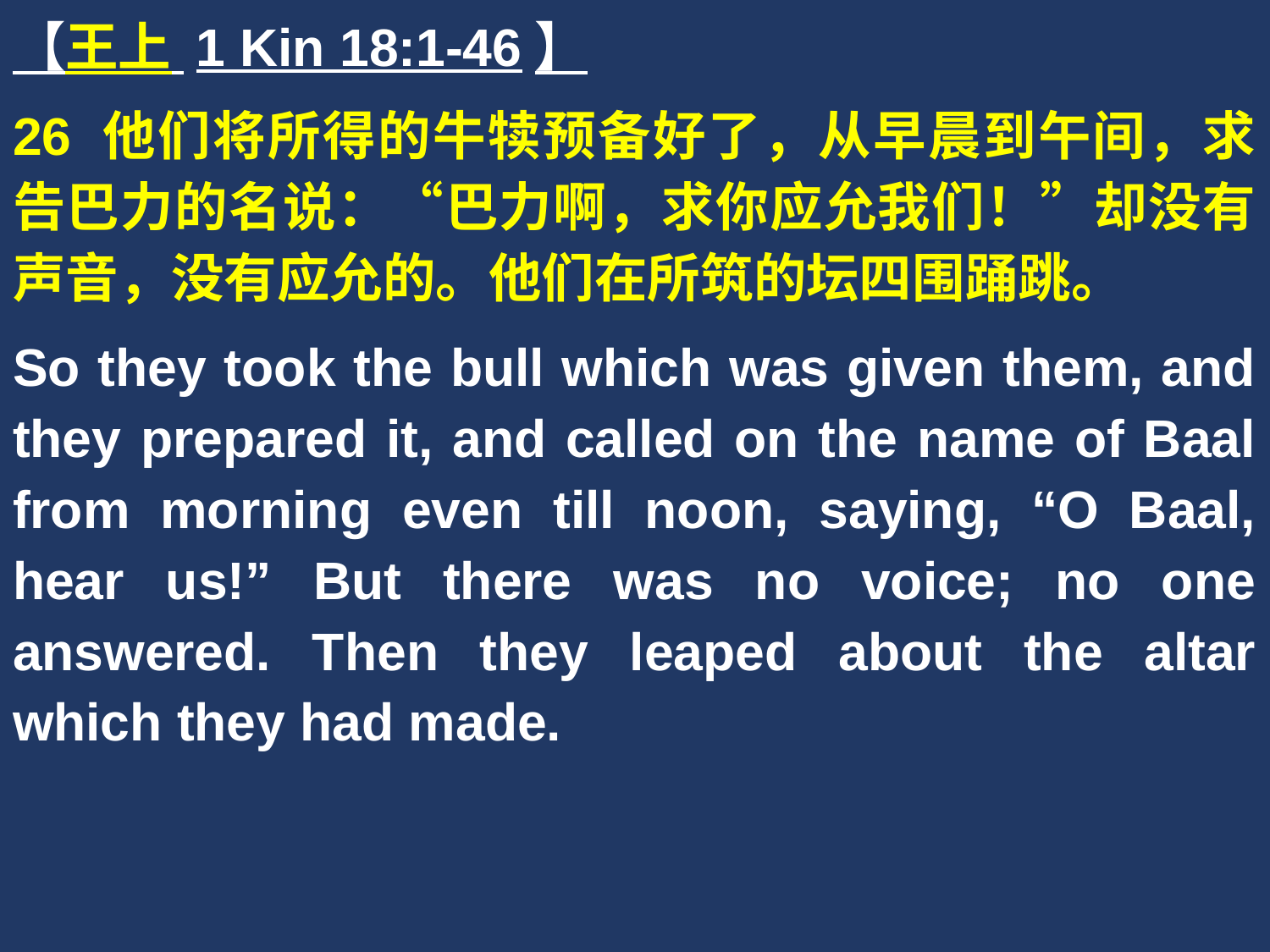

【王上 1 Kin 18:1-46】
26 他们将所得的牛犊预备好了，从早晨到午间，求告巴力的名说：“巴力啊，求你应允我们！”却没有声音，没有应允的。他们在所筑的坛四围踊跳。
So they took the bull which was given them, and they prepared it, and called on the name of Baal from morning even till noon, saying, “O Baal, hear us!” But there was no voice; no one answered. Then they leaped about the altar which they had made.